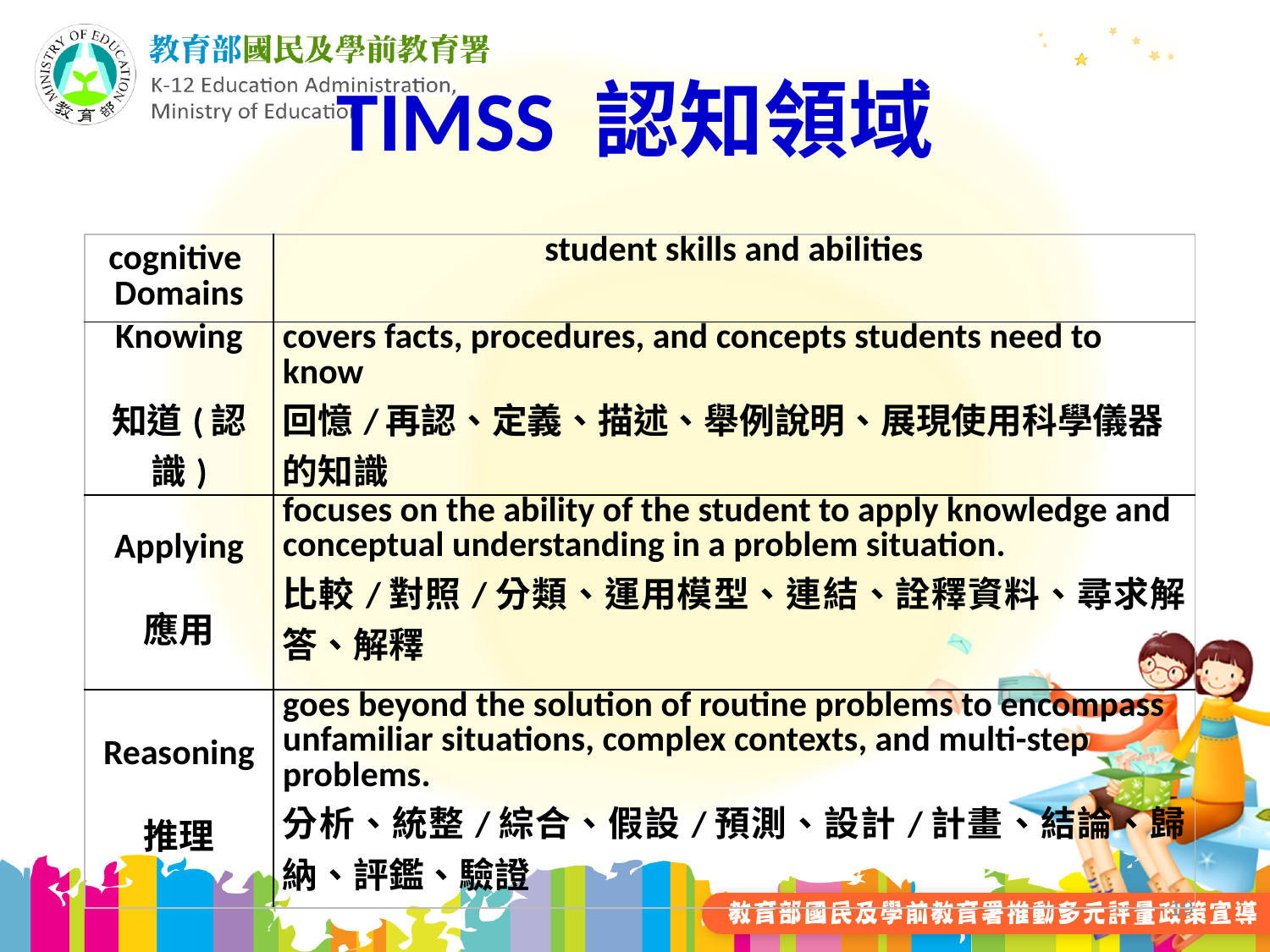

# TIMSS 認知領域
| cognitive Domains | student skills and abilities |
| --- | --- |
| Knowing 知道(認識) | covers facts, procedures, and concepts students need to know 回憶/再認、定義、描述、舉例說明、展現使用科學儀器的知識 |
| Applying 應用 | focuses on the ability of the student to apply knowledge and conceptual understanding in a problem situation. 比較/對照/分類、運用模型、連結、詮釋資料、尋求解答、解釋 |
| Reasoning 推理 | goes beyond the solution of routine problems to encompass unfamiliar situations, complex contexts, and multi-step problems. 分析、統整/綜合、假設/預測、設計/計畫、結論、歸納、評鑑、驗證 |
19